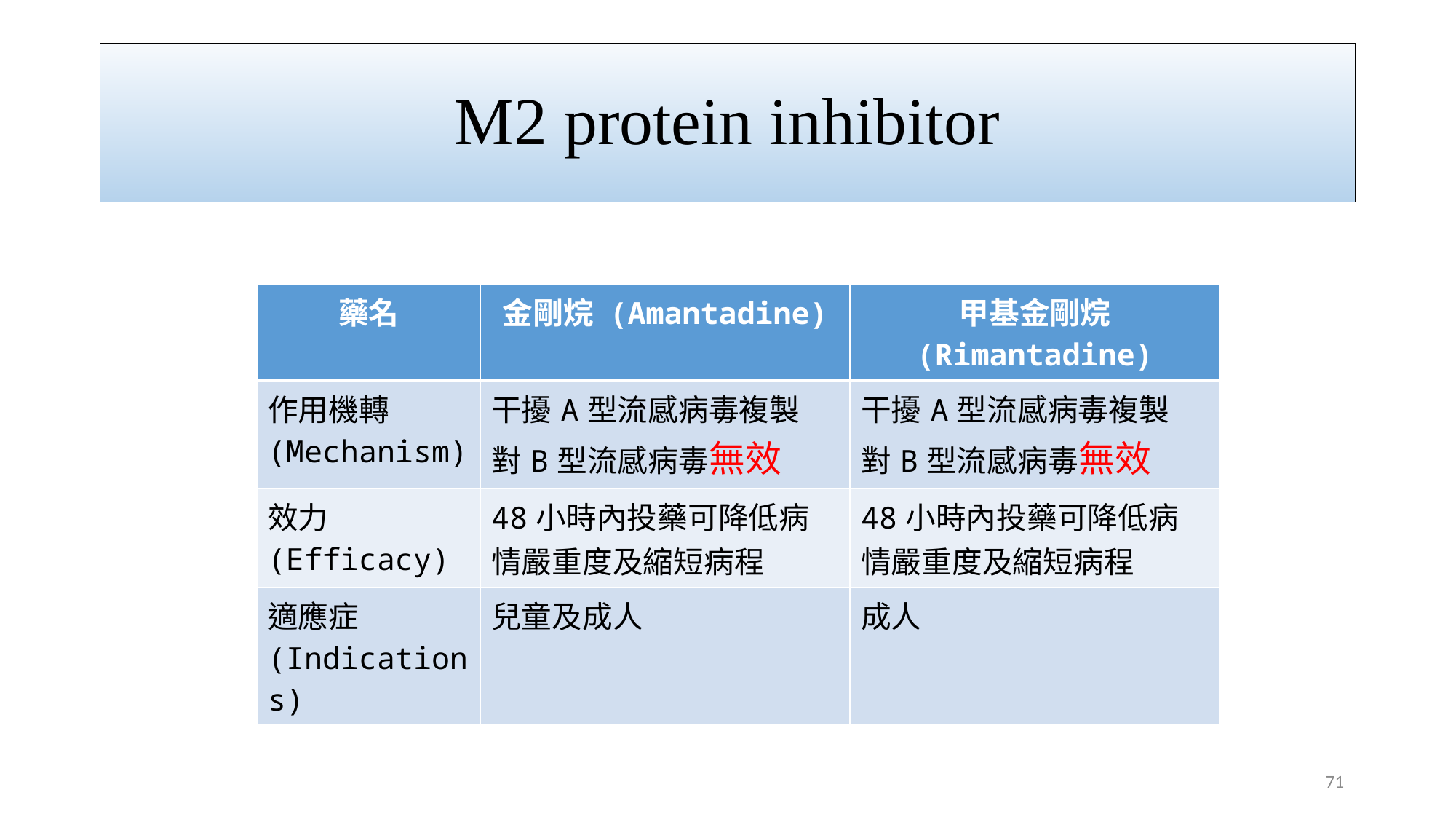

# M2 protein inhibitor
| 藥名 | 金剛烷 (Amantadine) | 甲基金剛烷 (Rimantadine) |
| --- | --- | --- |
| 作用機轉 (Mechanism) | 干擾A型流感病毒複製 對B型流感病毒無效 | 干擾A型流感病毒複製 對B型流感病毒無效 |
| 效力 (Efficacy) | 48小時內投藥可降低病情嚴重度及縮短病程 | 48小時內投藥可降低病情嚴重度及縮短病程 |
| 適應症 (Indications) | 兒童及成人 | 成人 |
71